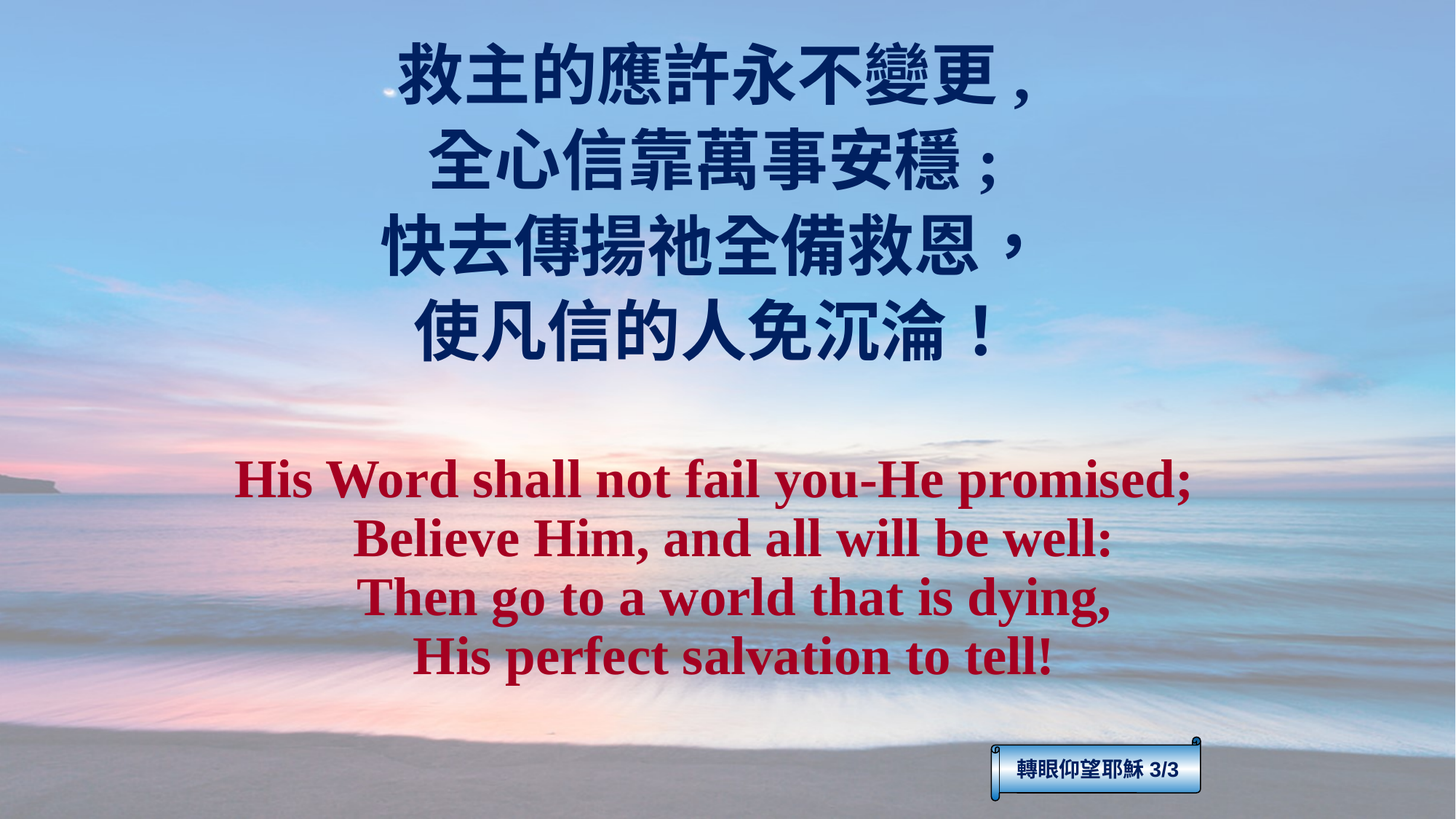

救主的應許永不變更,
全心信靠萬事安穩;
快去傳揚祂全備救恩，
使凡信的人免沉淪！

His Word shall not fail you-He promised;
Believe Him, and all will be well:
Then go to a world that is dying,
His perfect salvation to tell!
轉眼仰望耶穌3/3